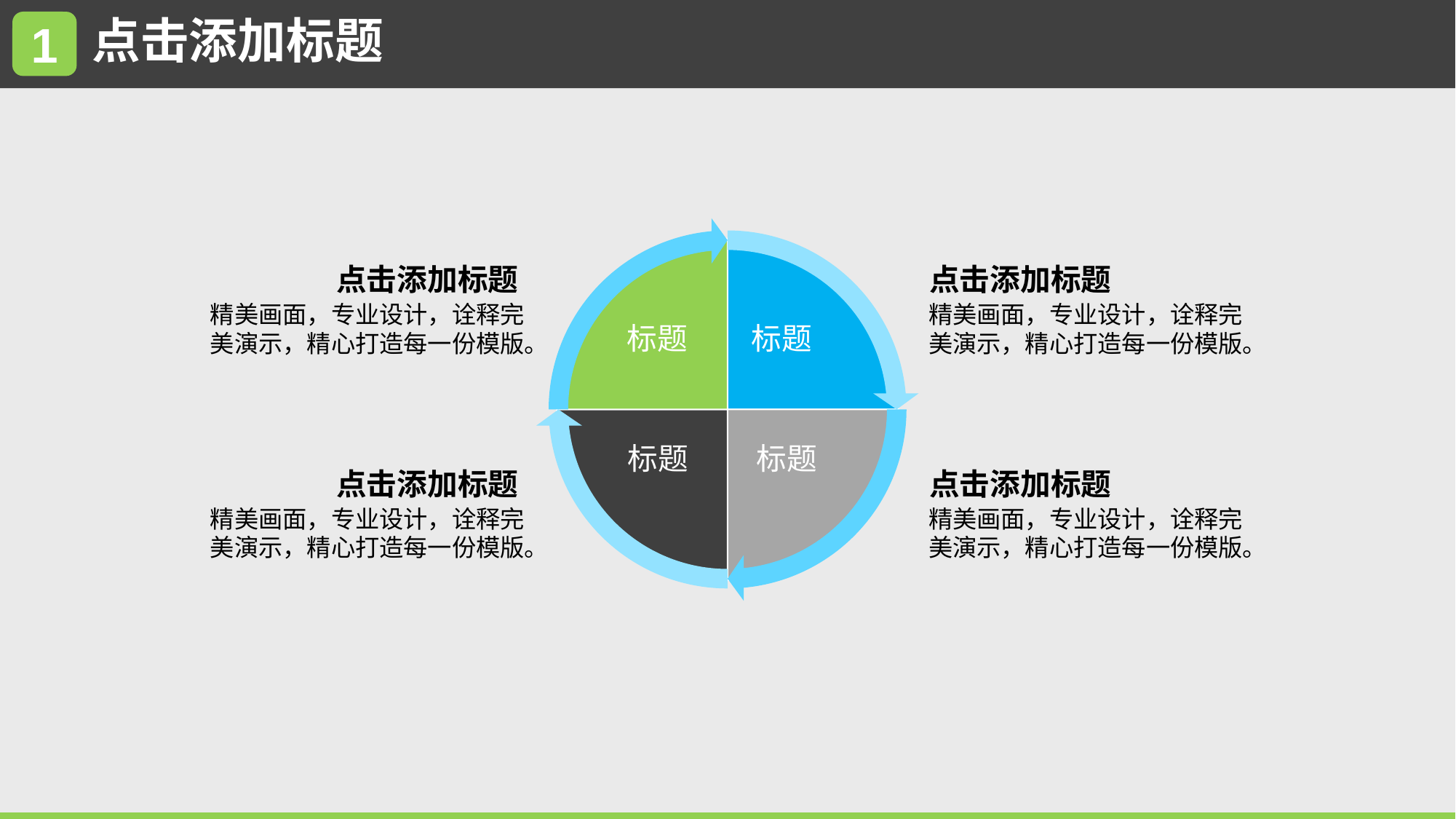

点击添加标题
1

点击添加标题
点击添加标题
精美画面，专业设计，诠释完美演示，精心打造每一份模版。
精美画面，专业设计，诠释完美演示，精心打造每一份模版。
标题
标题
标题
标题
点击添加标题
点击添加标题
精美画面，专业设计，诠释完美演示，精心打造每一份模版。
精美画面，专业设计，诠释完美演示，精心打造每一份模版。